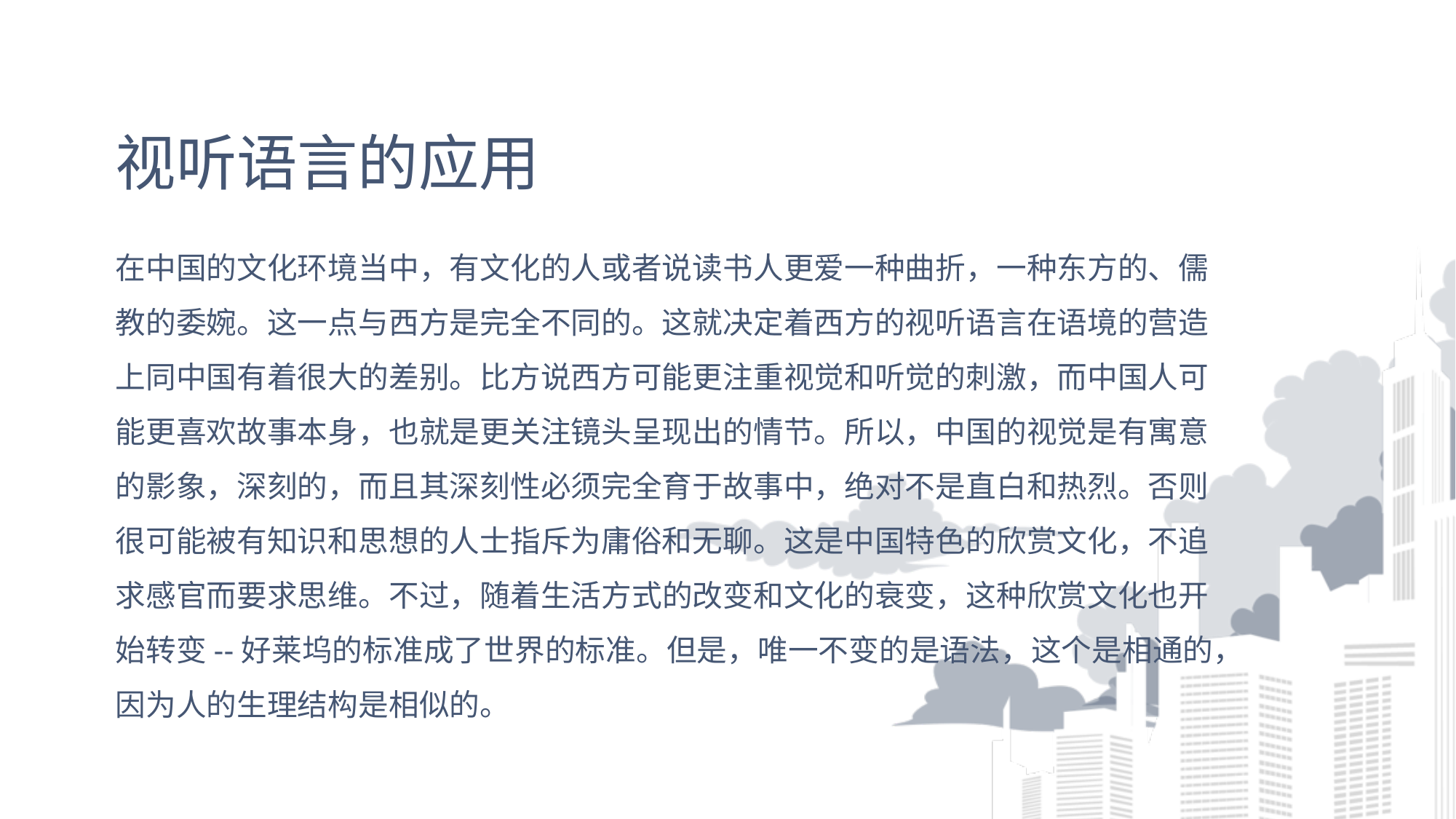

# 视听语言的应用
在中国的文化环境当中，有文化的人或者说读书人更爱一种曲折，一种东方的、儒教的委婉。这一点与西方是完全不同的。这就决定着西方的视听语言在语境的营造上同中国有着很大的差别。比方说西方可能更注重视觉和听觉的刺激，而中国人可能更喜欢故事本身，也就是更关注镜头呈现出的情节。所以，中国的视觉是有寓意的影象，深刻的，而且其深刻性必须完全育于故事中，绝对不是直白和热烈。否则很可能被有知识和思想的人士指斥为庸俗和无聊。这是中国特色的欣赏文化，不追求感官而要求思维。不过，随着生活方式的改变和文化的衰变，这种欣赏文化也开始转变--好莱坞的标准成了世界的标准。但是，唯一不变的是语法，这个是相通的，因为人的生理结构是相似的。